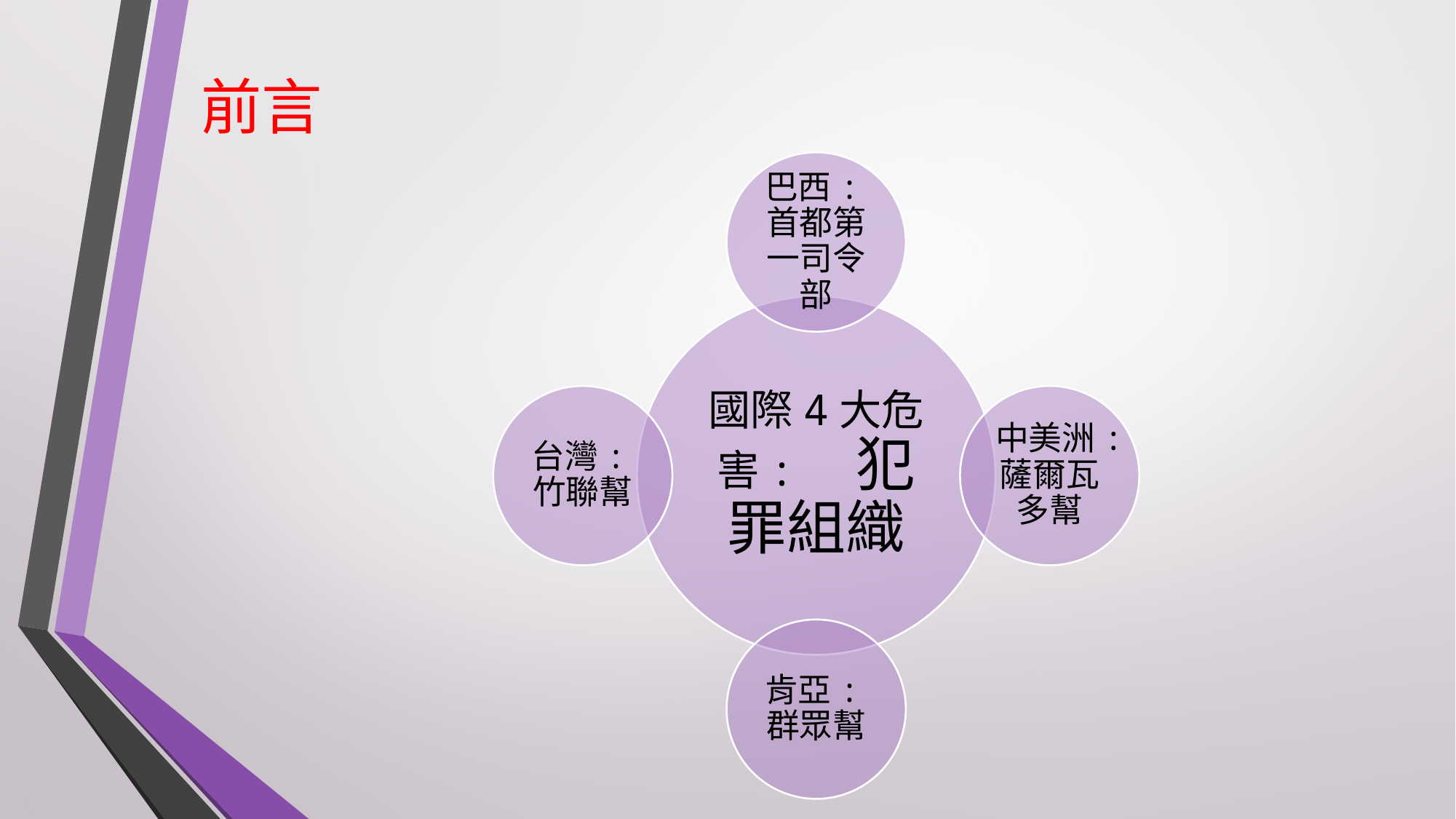

# 前言
國際4大危害:  犯罪組織
巴西:首都第一司令部
中美洲:薩爾瓦多幫
肯亞:群眾幫
台灣:竹聯幫